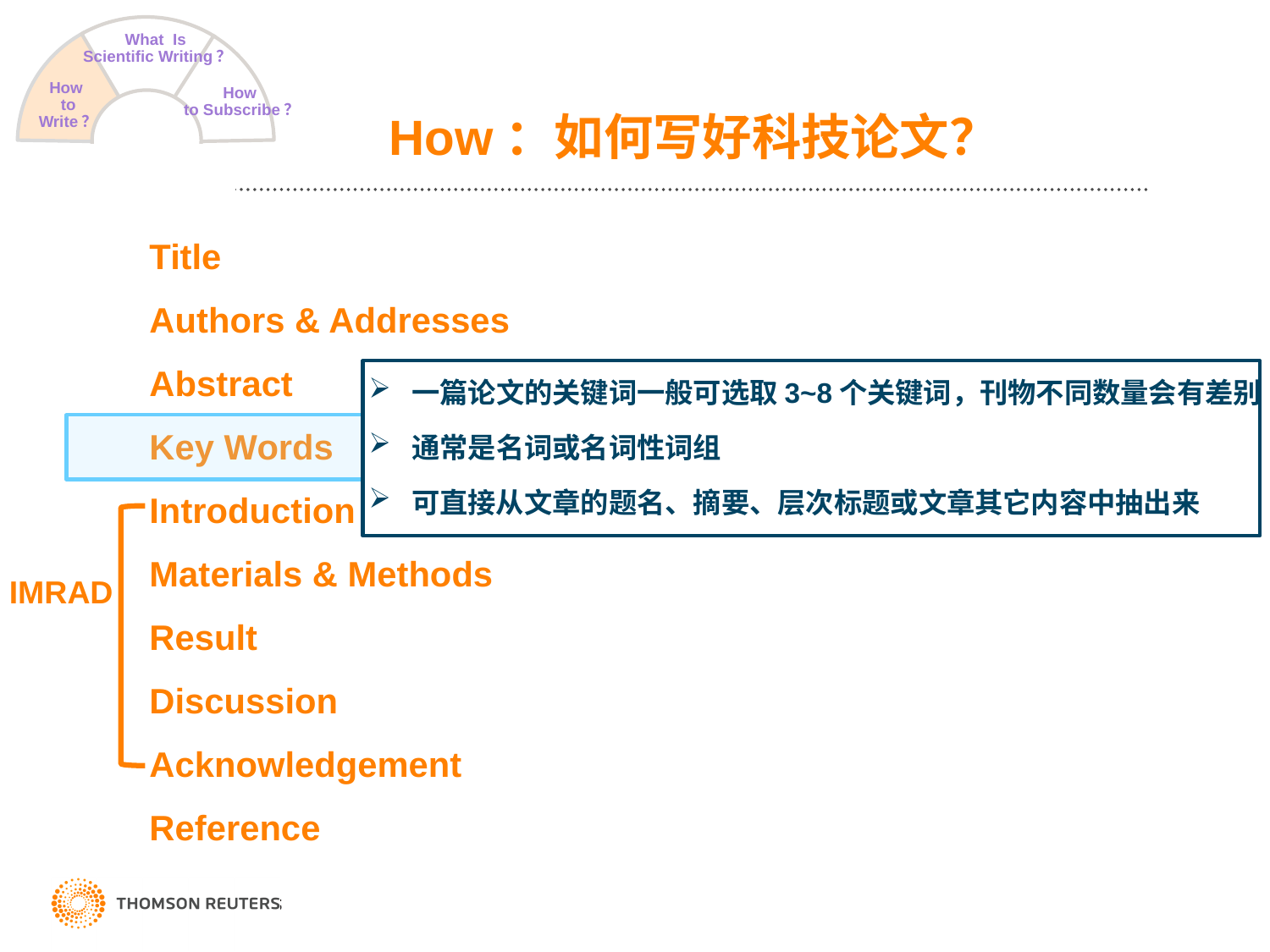

What  Is
Scientific Writing？
How
to Write？
How
to Subscribe？

# How：如何写好科技论文？
Title
Authors & Addresses
Abstract
Key Words
Introduction
Materials & Methods
Result
Discussion
Acknowledgement
Reference

 一篇论文的关键词一般可选取3~8个关键词，刊物不同数量会有差别
 通常是名词或名词性词组
 可直接从文章的题名、摘要、层次标题或文章其它内容中抽出来

IMRAD